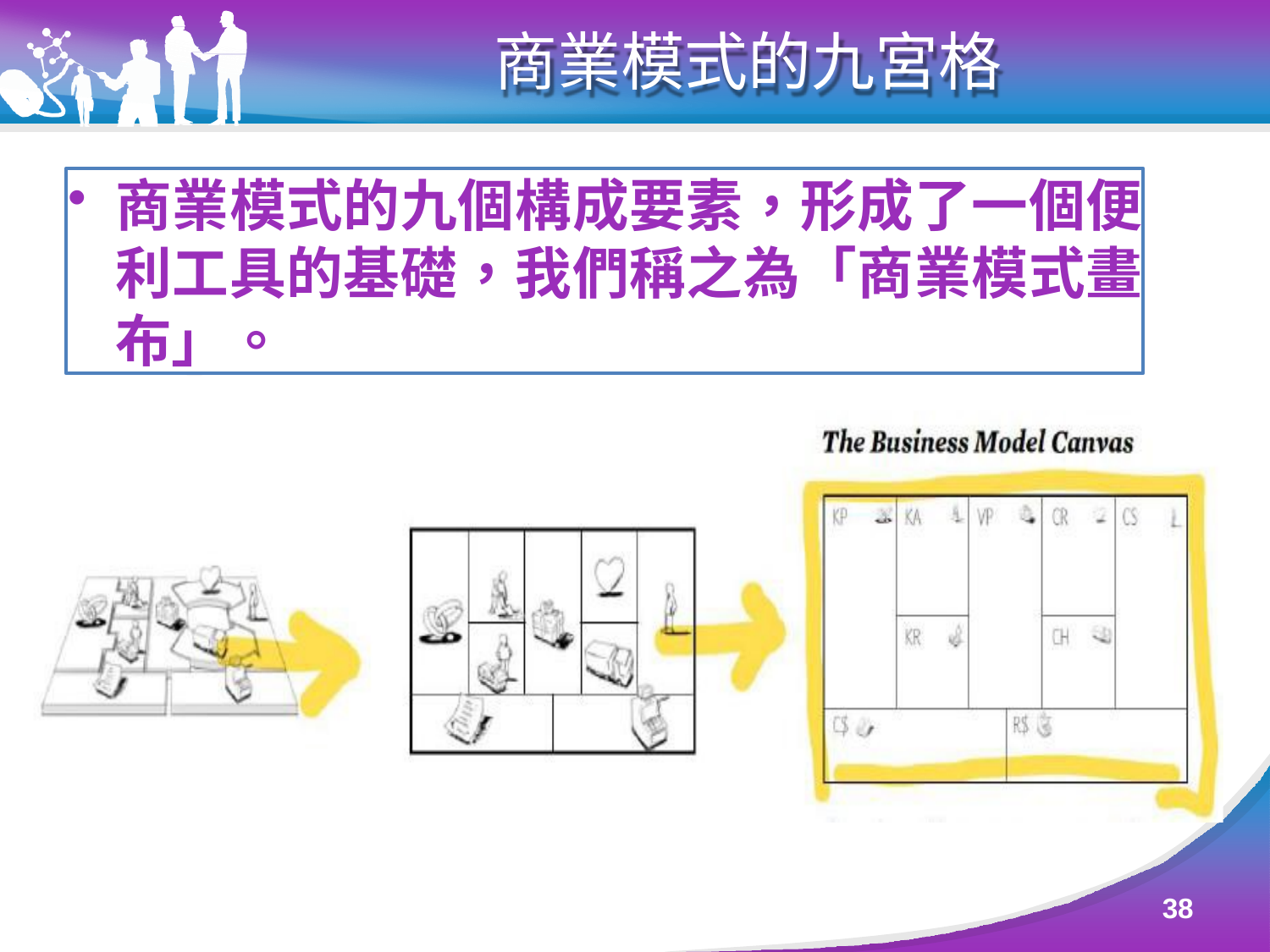

# 商業模式的九宮格

商業模式的九個構成要素，形成了一個便 利工具的基礎，我們稱之為「商業模式畫 布」。

38